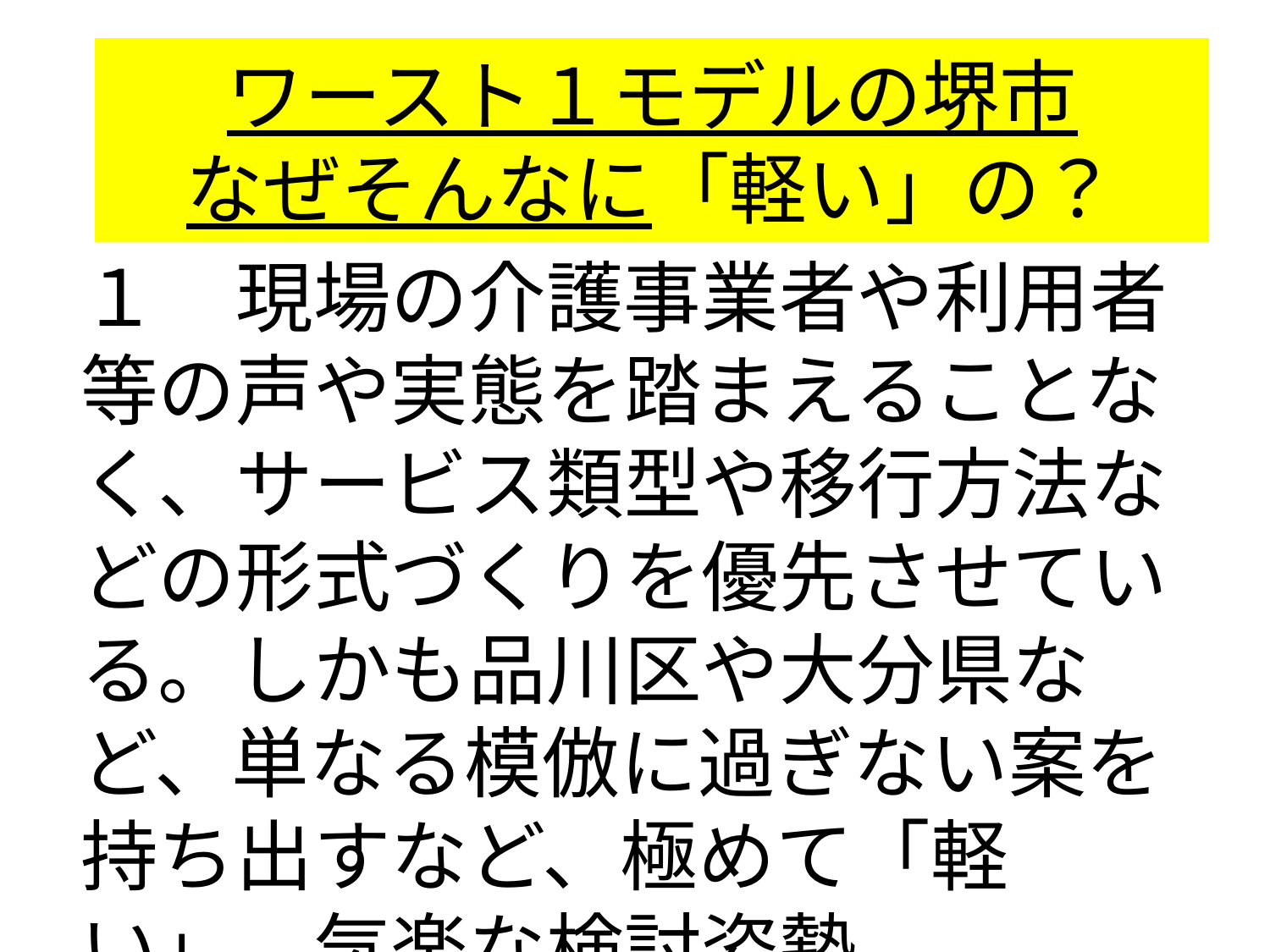

# ワースト１モデルの堺市 なぜそんなに「軽い」の？
１　現場の介護事業者や利用者等の声や実態を踏まえることなく、サービス類型や移行方法などの形式づくりを優先させている。しかも品川区や大分県など、単なる模倣に過ぎない案を持ち出すなど、極めて「軽い」、気楽な検討姿勢